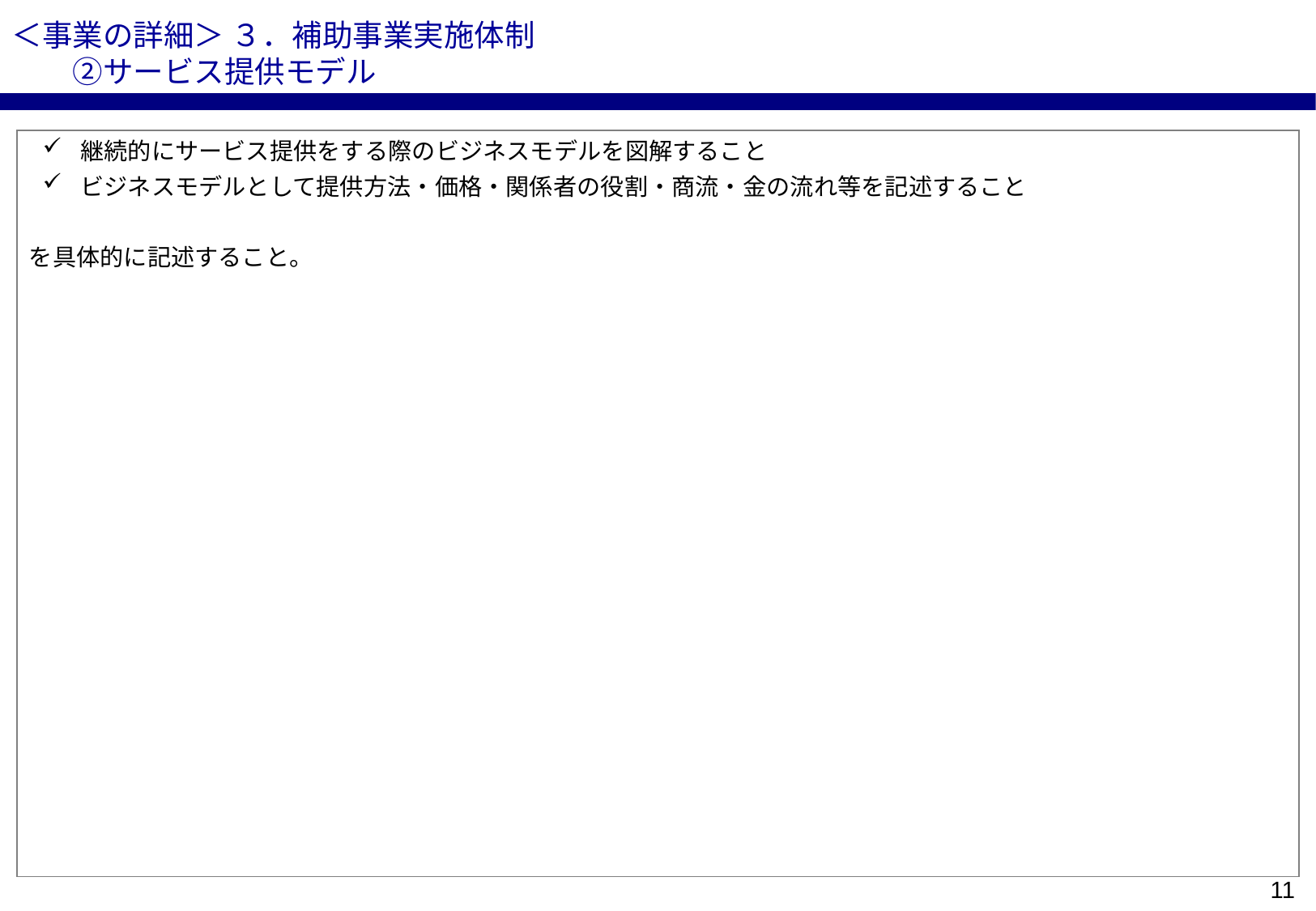

＜事業の詳細＞ ３．補助事業実施体制
　　②サービス提供モデル
継続的にサービス提供をする際のビジネスモデルを図解すること
ビジネスモデルとして提供方法・価格・関係者の役割・商流・金の流れ等を記述すること

を具体的に記述すること。